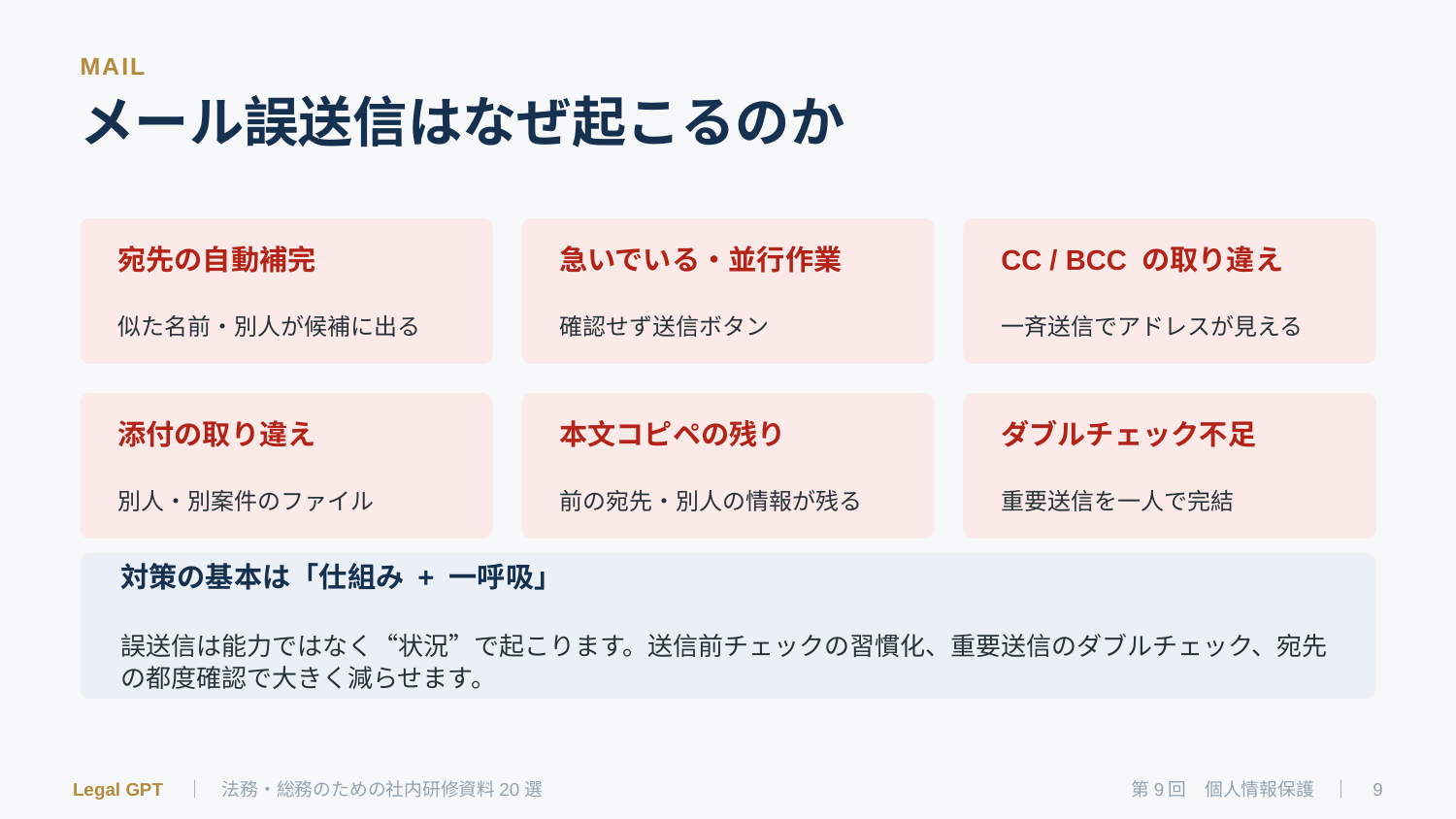

MAIL
メール誤送信はなぜ起こるのか

宛先の自動補完

似た名前・別人が候補に出る
急いでいる・並行作業

確認せず送信ボタン
CC / BCC の取り違え

一斉送信でアドレスが見える

添付の取り違え

別人・別案件のファイル
本文コピペの残り

前の宛先・別人の情報が残る
ダブルチェック不足

重要送信を一人で完結

対策の基本は「仕組み + 一呼吸」

誤送信は能力ではなく“状況”で起こります。送信前チェックの習慣化、重要送信のダブルチェック、宛先の都度確認で大きく減らせます。
Legal GPT　｜　法務・総務のための社内研修資料20選
第9回　個人情報保護　｜　9